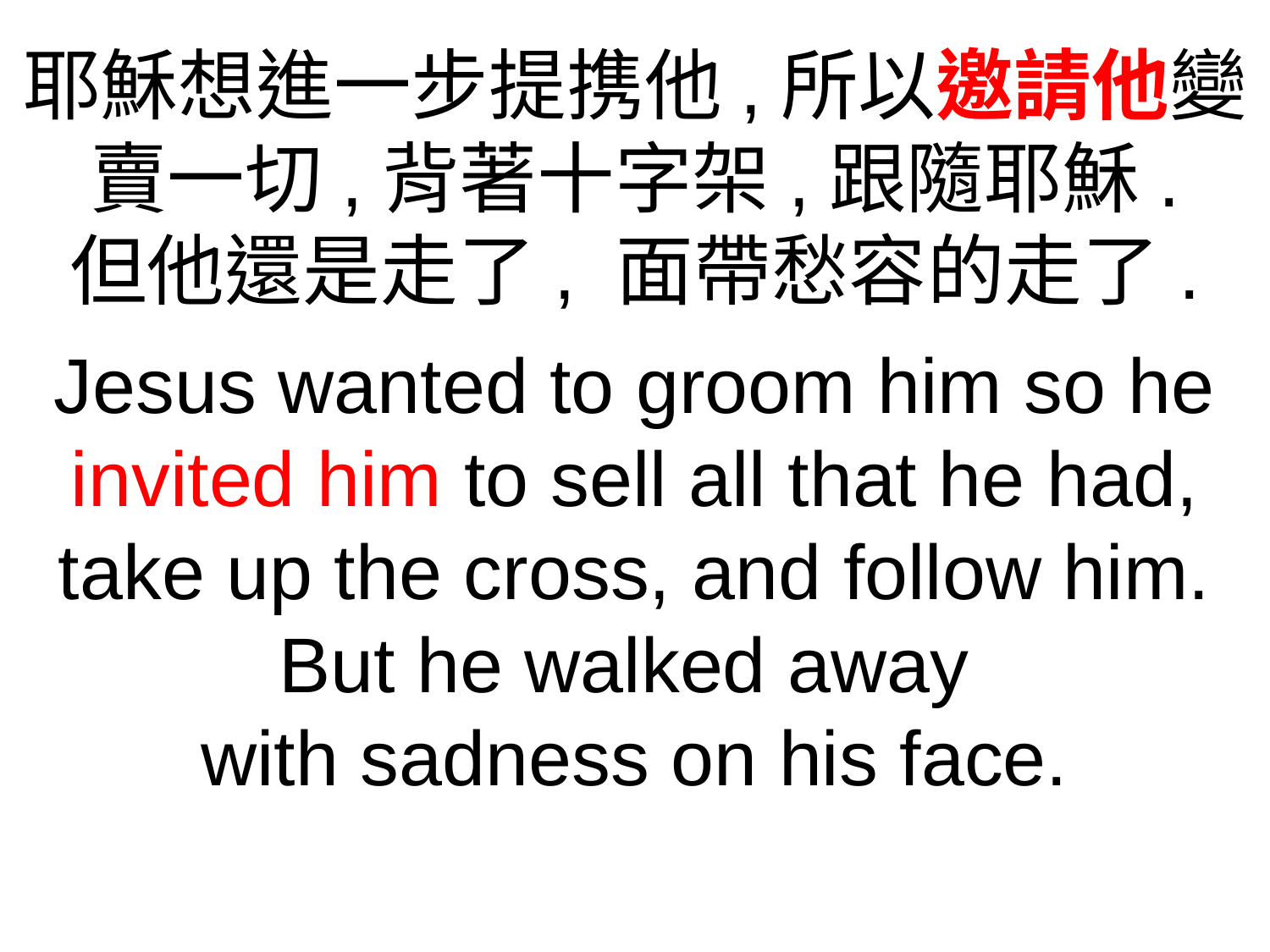

耶穌想進一步提携他,所以邀請他變賣一切,背著十字架,跟隨耶穌.
但他還是走了, 面帶愁容的走了.
Jesus wanted to groom him so he invited him to sell all that he had, take up the cross, and follow him. But he walked away
with sadness on his face.